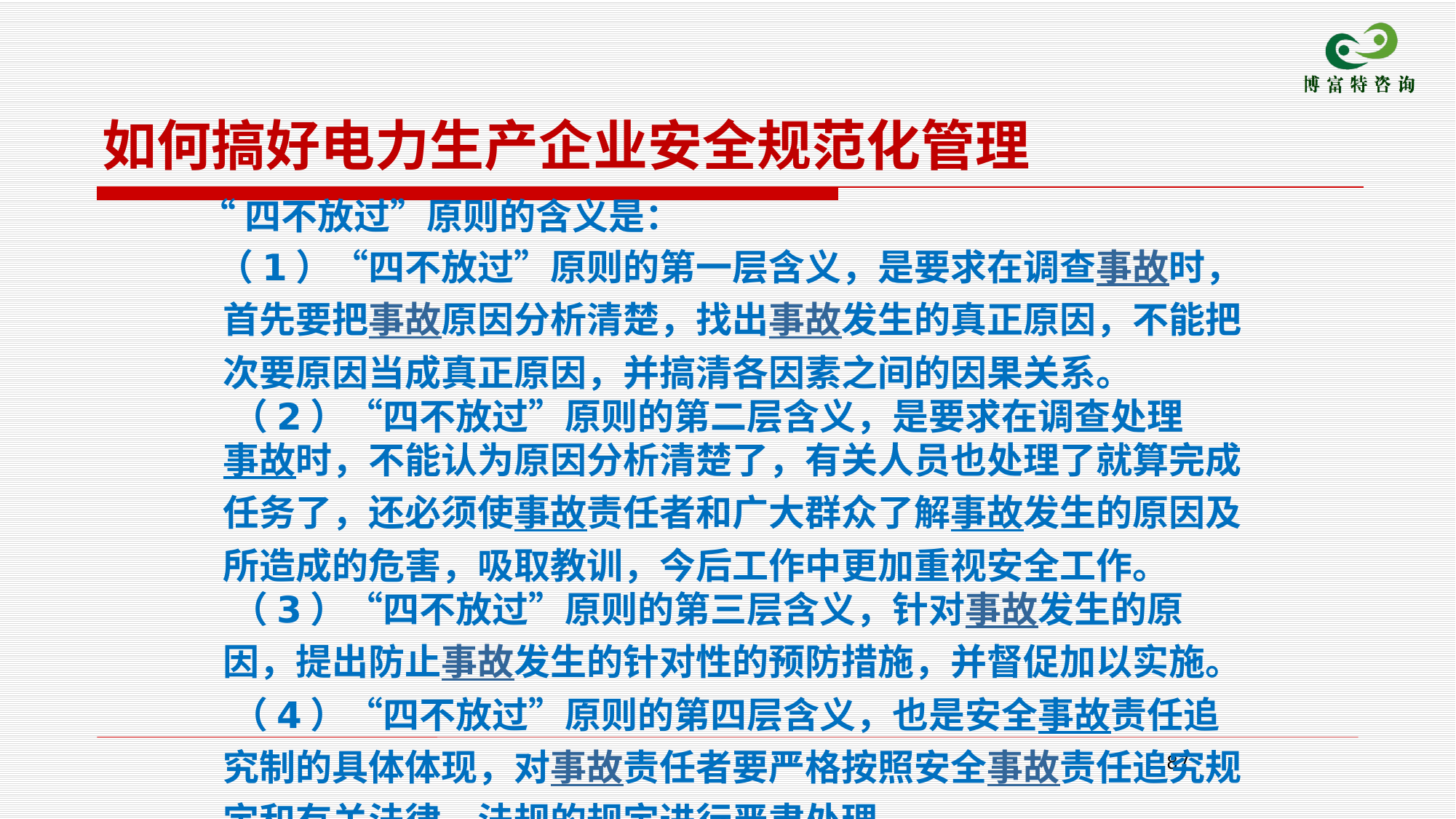

如何搞好电力生产企业安全规范化管理
    “四不放过”原则的含义是：
     （1）“四不放过”原则的第一层含义，是要求在调查事故时，首先要把事故原因分析清楚，找出事故发生的真正原因，不能把次要原因当成真正原因，并搞清各因素之间的因果关系。
 （2）“四不放过”原则的第二层含义，是要求在调查处理事故时，不能认为原因分析清楚了，有关人员也处理了就算完成任务了，还必须使事故责任者和广大群众了解事故发生的原因及所造成的危害，吸取教训，今后工作中更加重视安全工作。
 （3）“四不放过”原则的第三层含义，针对事故发生的原因，提出防止事故发生的针对性的预防措施，并督促加以实施。
 （4）“四不放过”原则的第四层含义，也是安全事故责任追究制的具体体现，对事故责任者要严格按照安全事故责任追究规定和有关法律、法规的规定进行严肃处理。

87